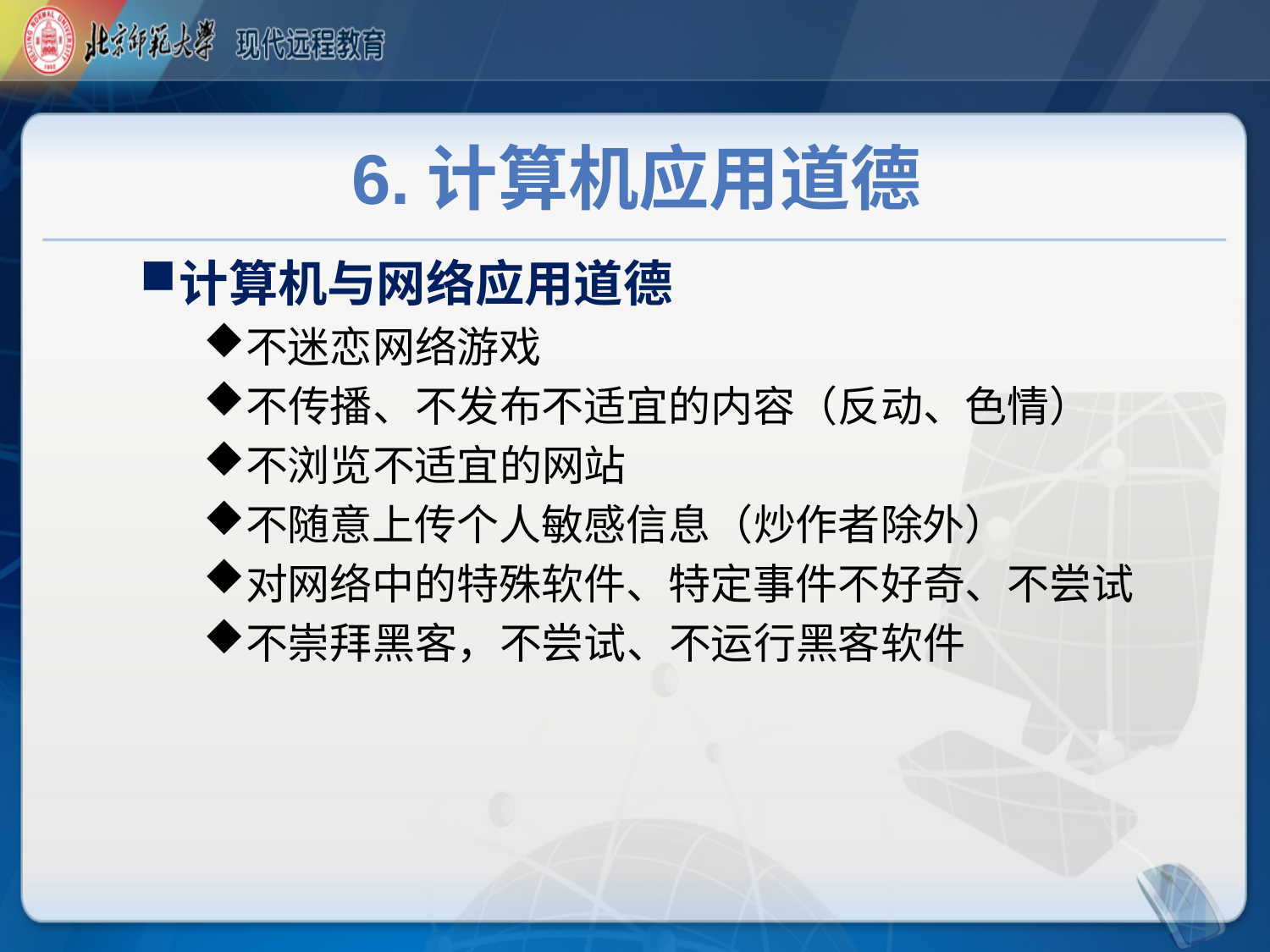

# 6.计算机应用道德
计算机与网络应用道德
不迷恋网络游戏
不传播、不发布不适宜的内容（反动、色情）
不浏览不适宜的网站
不随意上传个人敏感信息（炒作者除外）
对网络中的特殊软件、特定事件不好奇、不尝试
不崇拜黑客，不尝试、不运行黑客软件